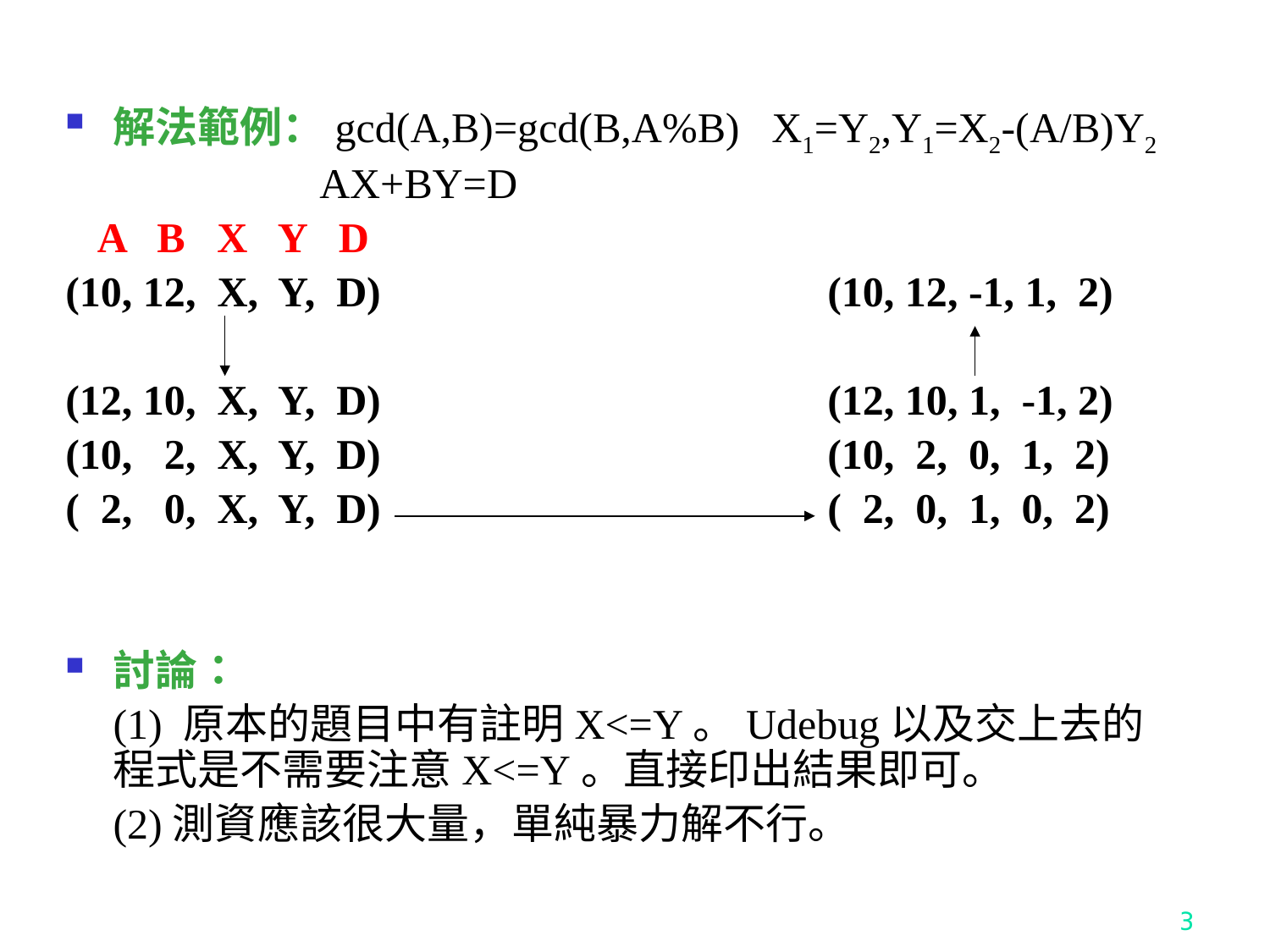

解法範例：gcd(A,B)=gcd(B,A%B)   X1=Y2,Y1=X2-(A/B)Y2
		AX+BY=D
   A   B   X   Y   D
(10, 12,  X,  Y,  D)				(10, 12, -1, 1,  2)

(12, 10,  X,  Y,  D)				(12, 10, 1,  -1, 2)
(10,   2,  X,  Y,  D)				(10,  2,  0,  1,  2)
(  2,   0,  X,  Y,  D)				(  2,  0,  1,  0,  2)

討論：
	(1) 原本的題目中有註明X<=Y。Udebug以及交上去的程式是不需要注意X<=Y。直接印出結果即可。
	(2)測資應該很大量，單純暴力解不行。
3